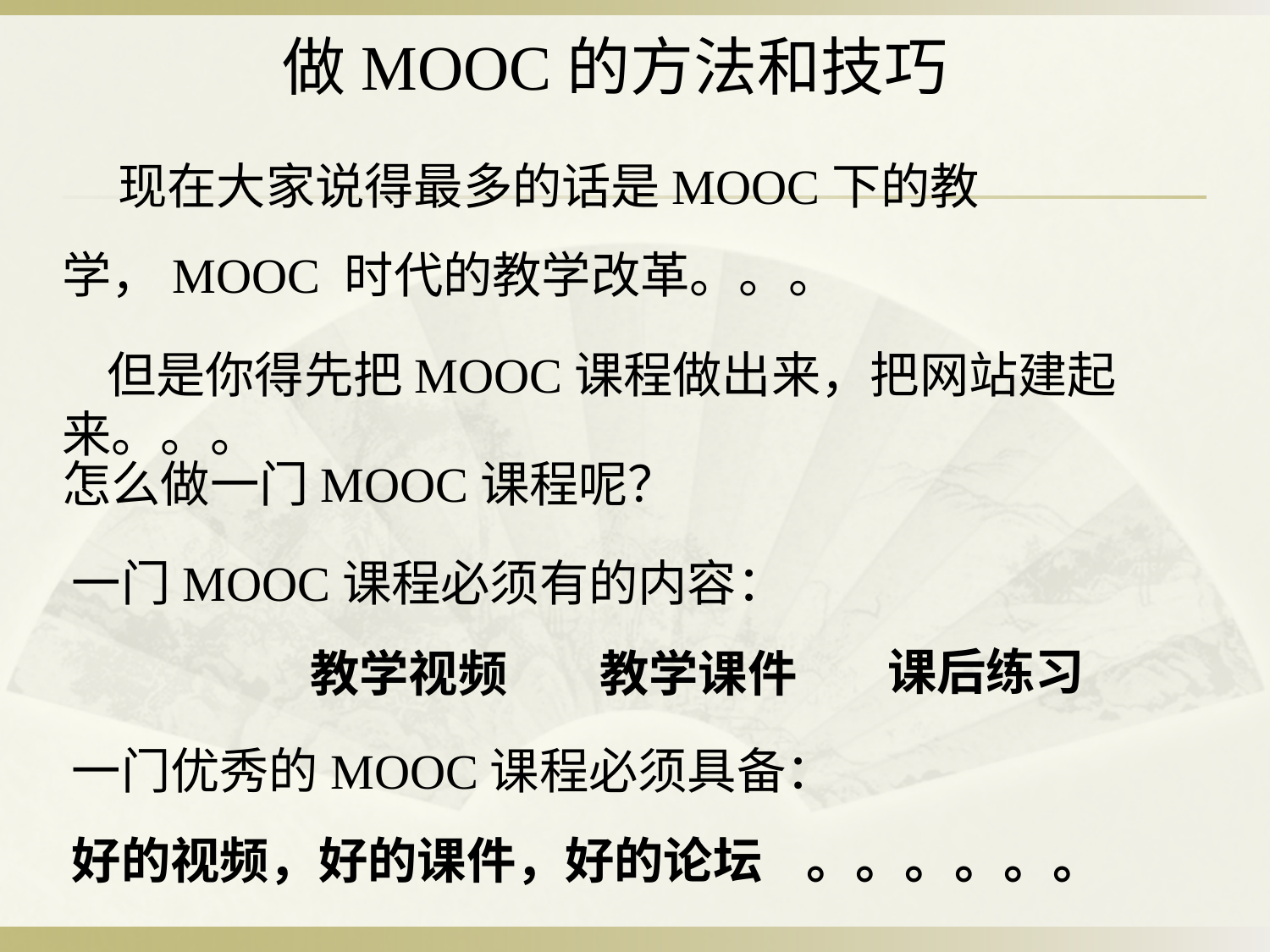

做MOOC的方法和技巧
    现在大家说得最多的话是MOOC下的教学，MOOC 时代的教学改革。。。
   但是你得先把MOOC课程做出来，把网站建起来。。。
怎么做一门MOOC课程呢？
一门MOOC课程必须有的内容：
课后练习
教学视频
教学课件
一门优秀的MOOC课程必须具备：
好的视频，好的课件，好的论坛
。。。。。。